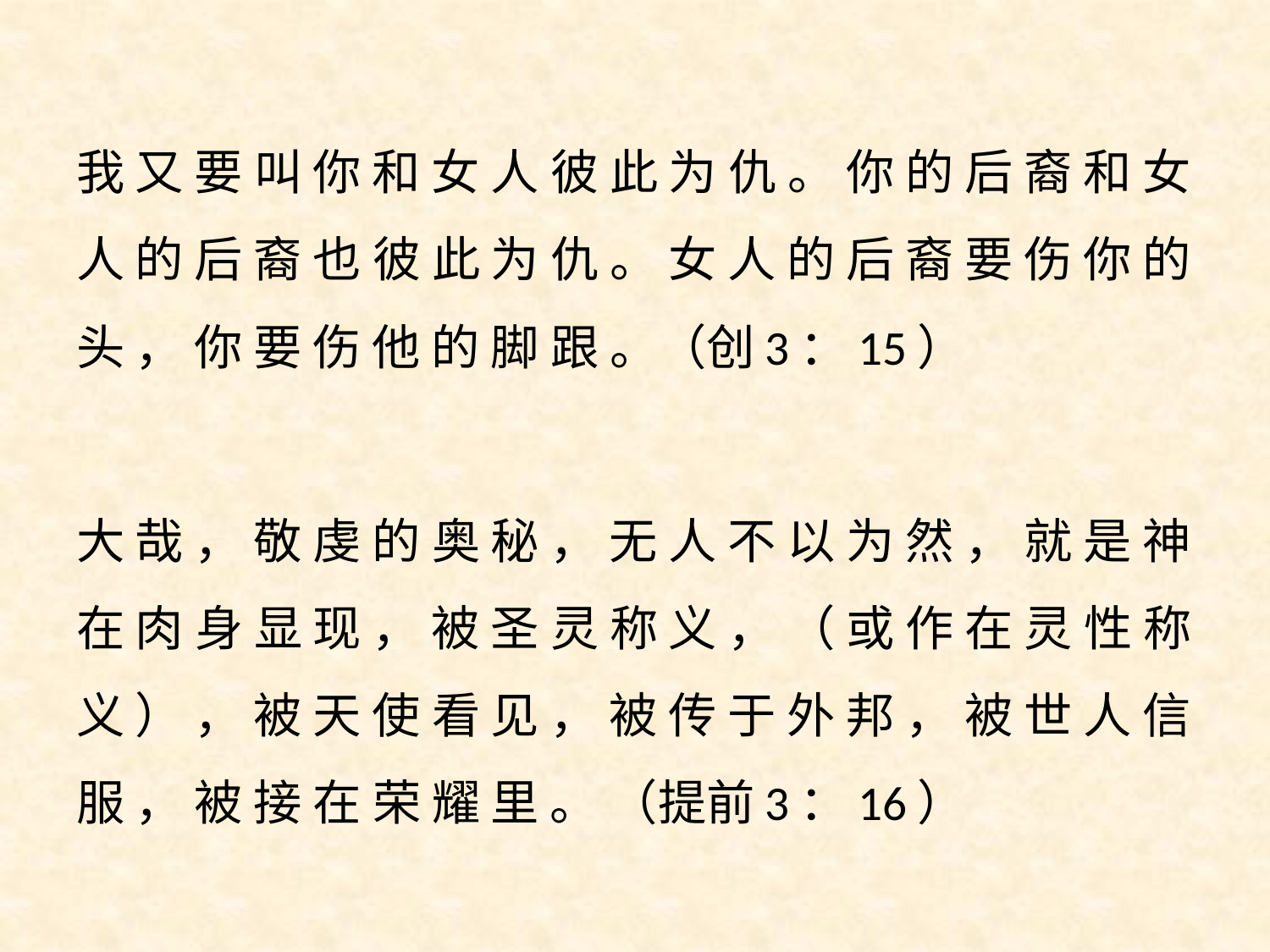

我 又 要 叫 你 和 女 人 彼 此 为 仇 。 你 的 后 裔 和 女 人 的 后 裔 也 彼 此 为 仇 。 女 人 的 后 裔 要 伤 你 的 头 ， 你 要 伤 他 的 脚 跟 。（创3：15）

大 哉 ， 敬 虔 的 奥 秘 ， 无 人 不 以 为 然 ， 就 是 神 在 肉 身 显 现 ， 被 圣 灵 称 义 ， （ 或 作 在 灵 性 称 义 ） ， 被 天 使 看 见 ， 被 传 于 外 邦 ， 被 世 人 信 服 ， 被 接 在 荣 耀 里 。 （提前3：16）